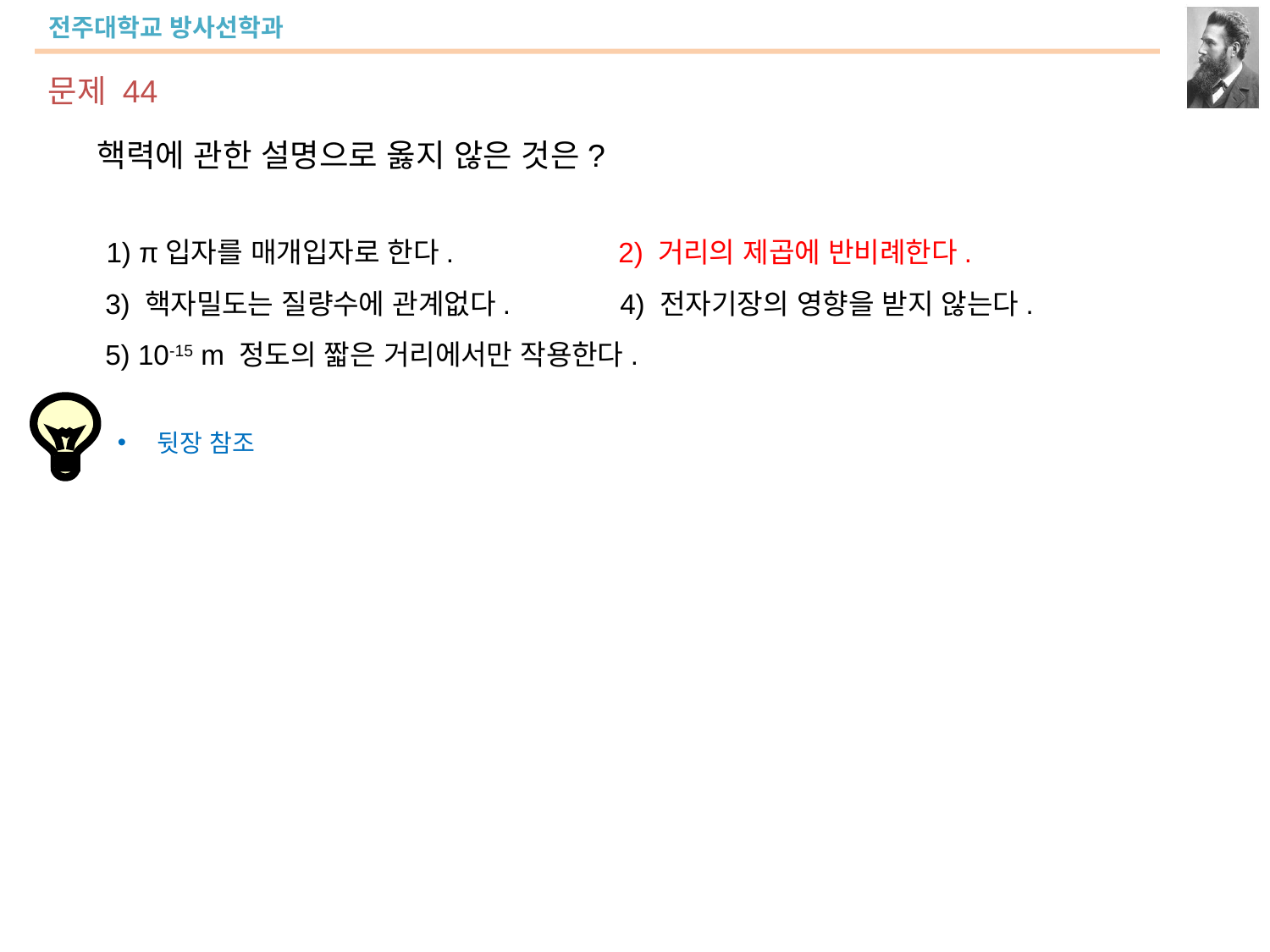

문제 44
핵력에 관한 설명으로 옳지 않은 것은?

 1) π입자를 매개입자로 한다.                     2) 거리의 제곱에 반비례한다.
 3) 핵자밀도는 질량수에 관계없다.              4) 전자기장의 영향을 받지 않는다.
 5) 10-15 m 정도의 짧은 거리에서만 작용한다.

뒷장 참조